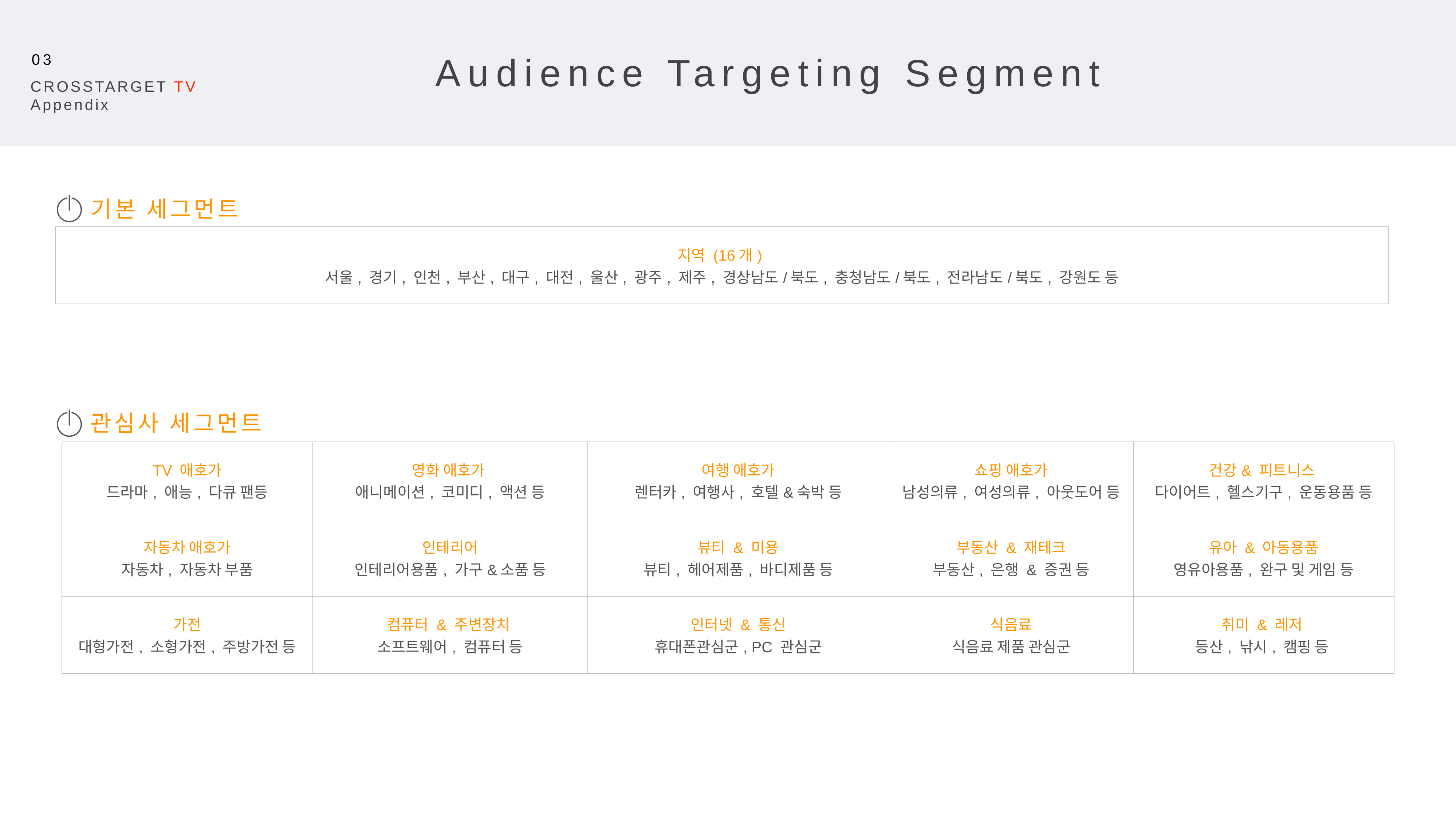

19
Audience Targeting Segment
03
CROSSTARGET TV
Appendix
기본 세그먼트

| 지역 (16개) 서울, 경기, 인천, 부산, 대구, 대전, 울산, 광주, 제주, 경상남도/북도, 충청남도/북도, 전라남도/북도, 강원도 등 |  |  |  |  |
| --- | --- | --- | --- | --- |
관심사 세그먼트

| TV 애호가 드라마, 애능, 다큐 팬등 | 영화 애호가 애니메이션, 코미디, 액션 등 | 여행 애호가 렌터카, 여행사, 호텔&숙박 등 | 쇼핑 애호가 남성의류, 여성의류, 아웃도어 등 | 건강& 피트니스 다이어트, 헬스기구, 운동용품 등 |
| --- | --- | --- | --- | --- |
| 자동차 애호가 자동차, 자동차 부품 | 인테리어 인테리어용품, 가구&소품 등 | 뷰티 & 미용 뷰티, 헤어제품, 바디제품 등 | 부동산 & 재테크 부동산, 은행 & 증권 등 | 유아 & 아동용품 영유아용품, 완구 및 게임 등 |
| 가전 대형가전, 소형가전, 주방가전 등 | 컴퓨터 & 주변장치 소프트웨어, 컴퓨터 등 | 인터넷 & 통신 휴대폰관심군, PC 관심군 | 식음료 식음료 제품 관심군 | 취미 & 레저 등산, 낚시, 캠핑 등 |